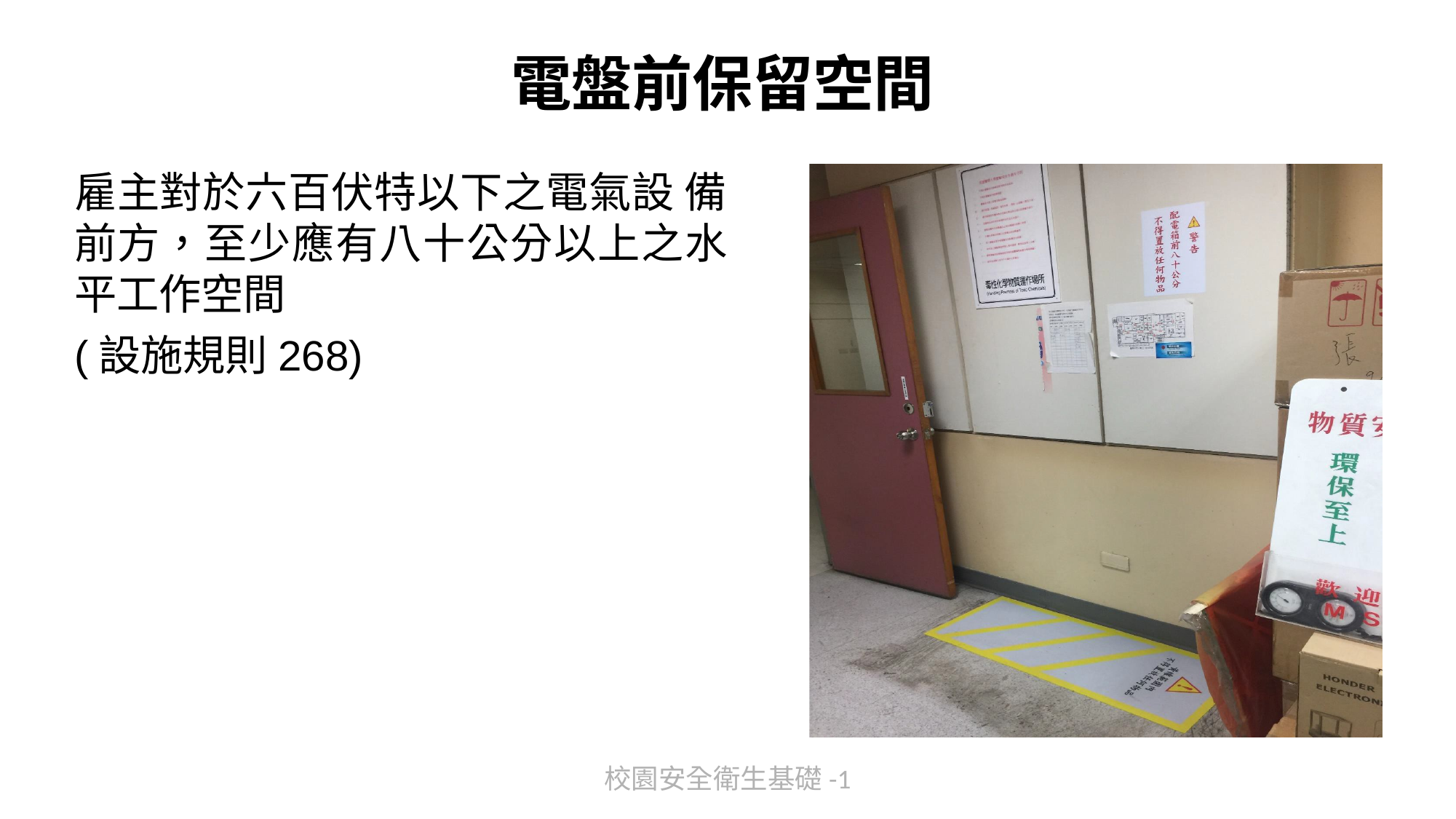

電盤前保留空間
雇主對於六百伏特以下之電氣設 備前方，至少應有八十公分以上之水平工作空間
(設施規則268)

校園安全衛生基礎-1
244